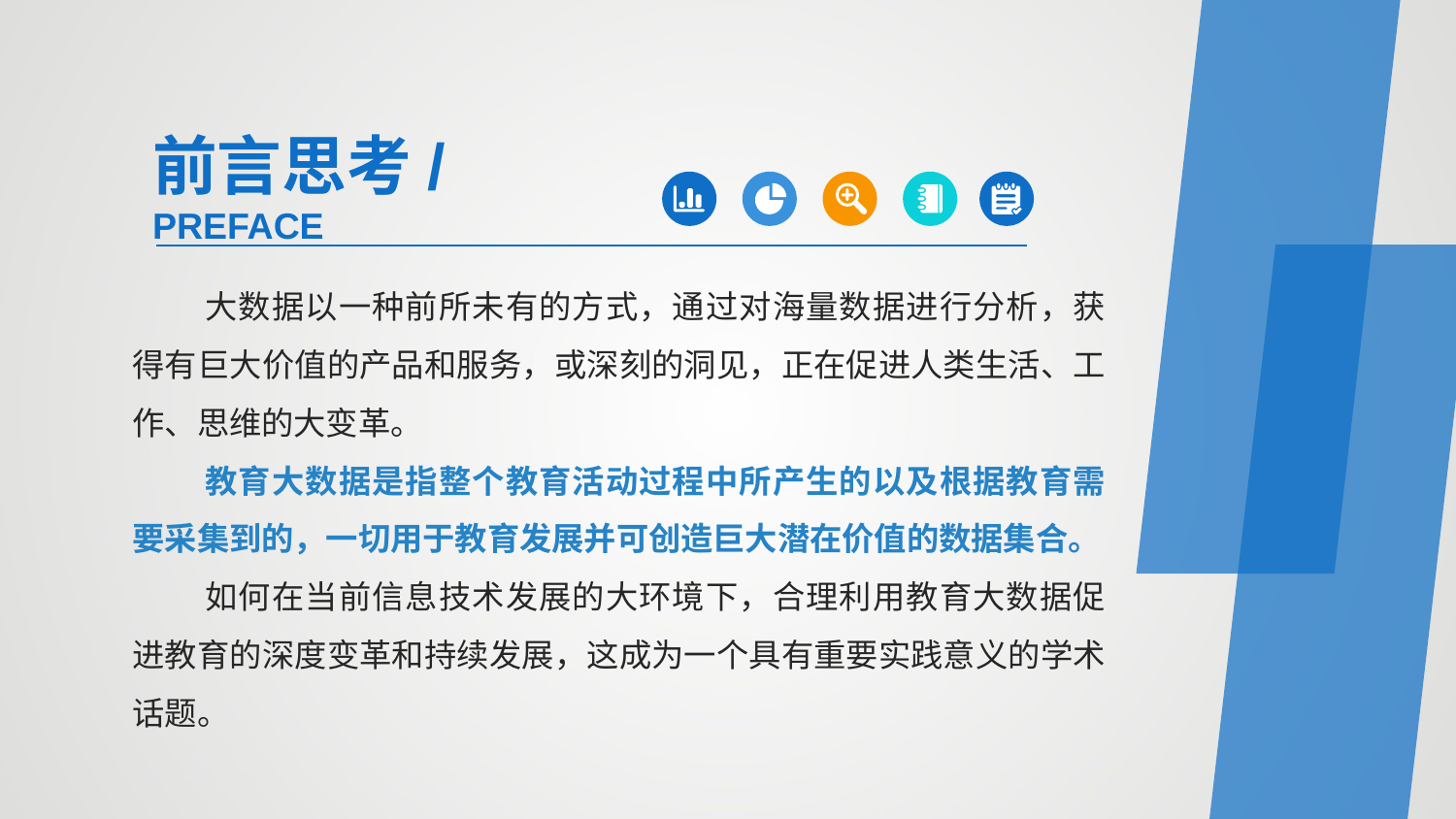

前言思考/PREFACE

大数据以一种前所未有的方式，通过对海量数据进行分析，获得有巨大价值的产品和服务，或深刻的洞见，正在促进人类生活、工作、思维的大变革。
教育大数据是指整个教育活动过程中所产生的以及根据教育需要采集到的，一切用于教育发展并可创造巨大潜在价值的数据集合。
如何在当前信息技术发展的大环境下，合理利用教育大数据促进教育的深度变革和持续发展，这成为一个具有重要实践意义的学术话题。